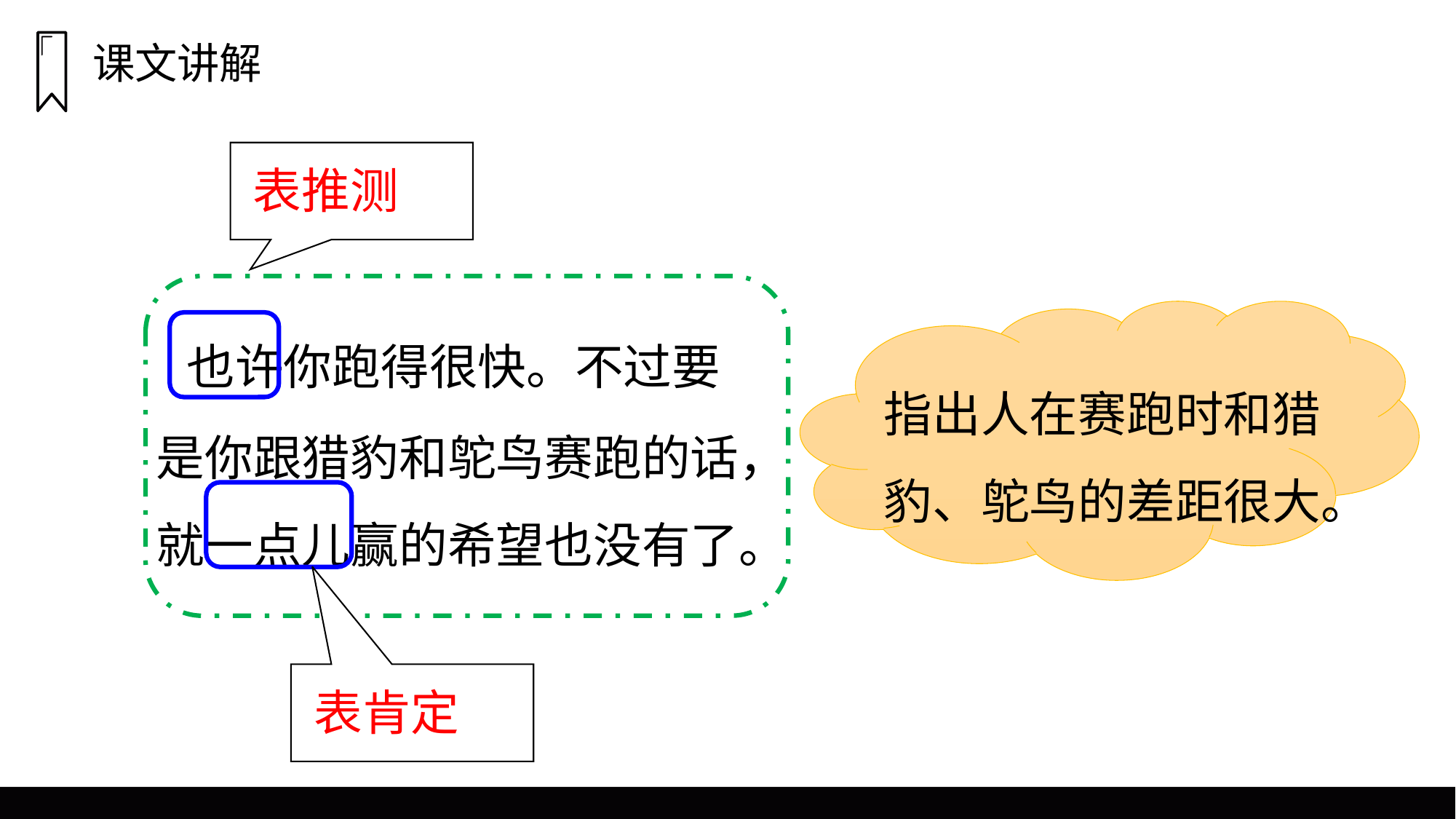

课文讲解

表推测

 也许你跑得很快。不过要是你跟猎豹和鸵鸟赛跑的话，就一点儿赢的希望也没有了。

指出人在赛跑时和猎豹、鸵鸟的差距很大。

表肯定